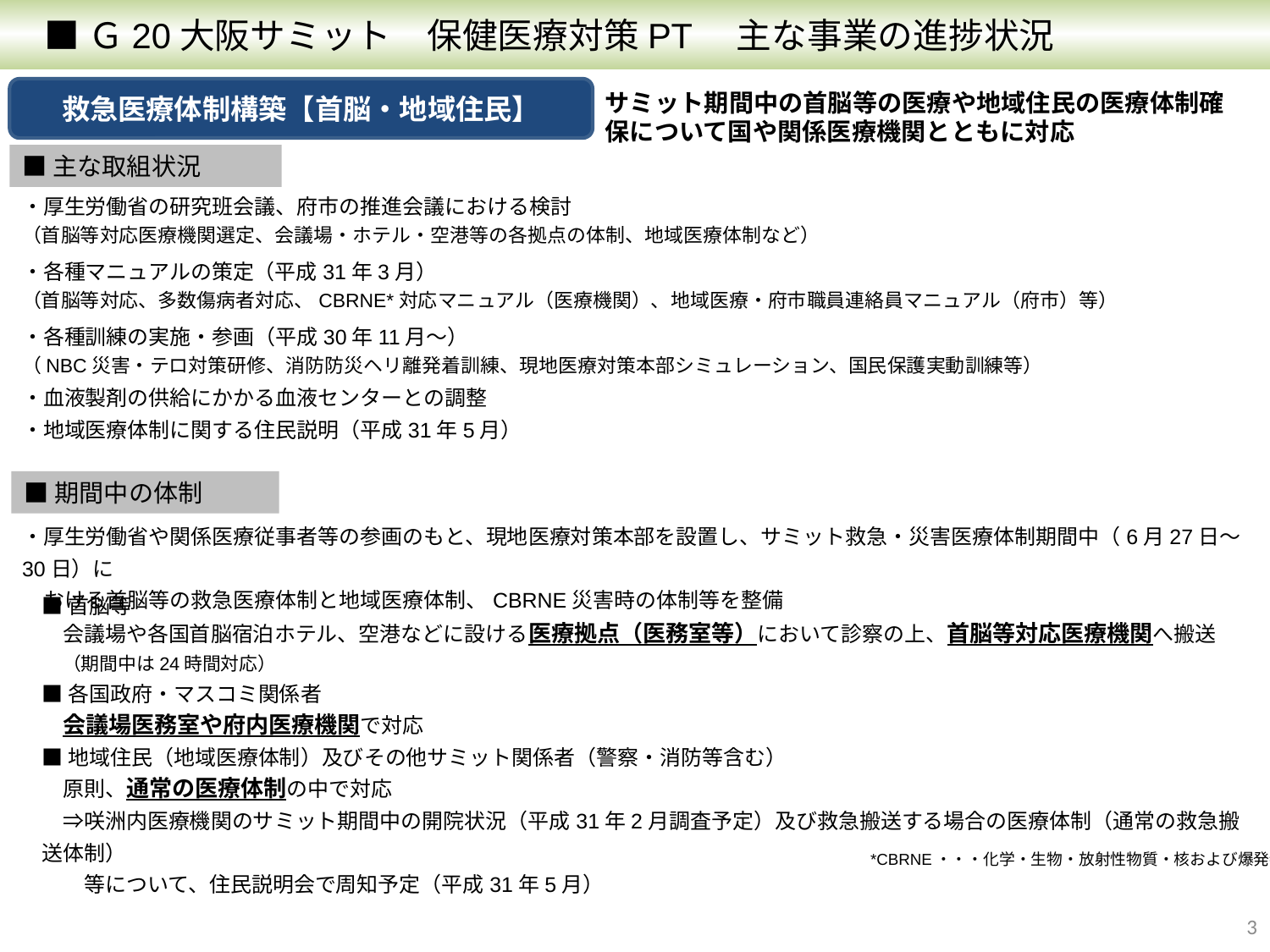

■ Ｇ20大阪サミット　保健医療対策PT　主な事業の進捗状況
救急医療体制構築【首脳・地域住民】
サミット期間中の首脳等の医療や地域住民の医療体制確保について国や関係医療機関とともに対応
■主な取組状況
・厚生労働省の研究班会議、府市の推進会議における検討
（首脳等対応医療機関選定、会議場・ホテル・空港等の各拠点の体制、地域医療体制など）
・各種マニュアルの策定（平成31年3月）
（首脳等対応、多数傷病者対応、CBRNE*対応マニュアル（医療機関）、地域医療・府市職員連絡員マニュアル（府市）等）
・各種訓練の実施・参画（平成30年11月～）
（NBC災害・テロ対策研修、消防防災ヘリ離発着訓練、現地医療対策本部シミュレーション、国民保護実動訓練等）
・血液製剤の供給にかかる血液センターとの調整
・地域医療体制に関する住民説明（平成31年5月）
■期間中の体制
・厚生労働省や関係医療従事者等の参画のもと、現地医療対策本部を設置し、サミット救急・災害医療体制期間中（6月27日～30日）に
　おける首脳等の救急医療体制と地域医療体制、CBRNE災害時の体制等を整備
■首脳等
　会議場や各国首脳宿泊ホテル、空港などに設ける医療拠点（医務室等）において診察の上、首脳等対応医療機関へ搬送
　（期間中は24時間対応）
■各国政府・マスコミ関係者
　会議場医務室や府内医療機関で対応
■地域住民（地域医療体制）及びその他サミット関係者（警察・消防等含む）
　原則、通常の医療体制の中で対応
　⇒咲洲内医療機関のサミット期間中の開院状況（平成31年2月調査予定）及び救急搬送する場合の医療体制（通常の救急搬送体制）
　　等について、住民説明会で周知予定（平成31年5月）
*CBRNE・・・化学・生物・放射性物質・核および爆発物
3